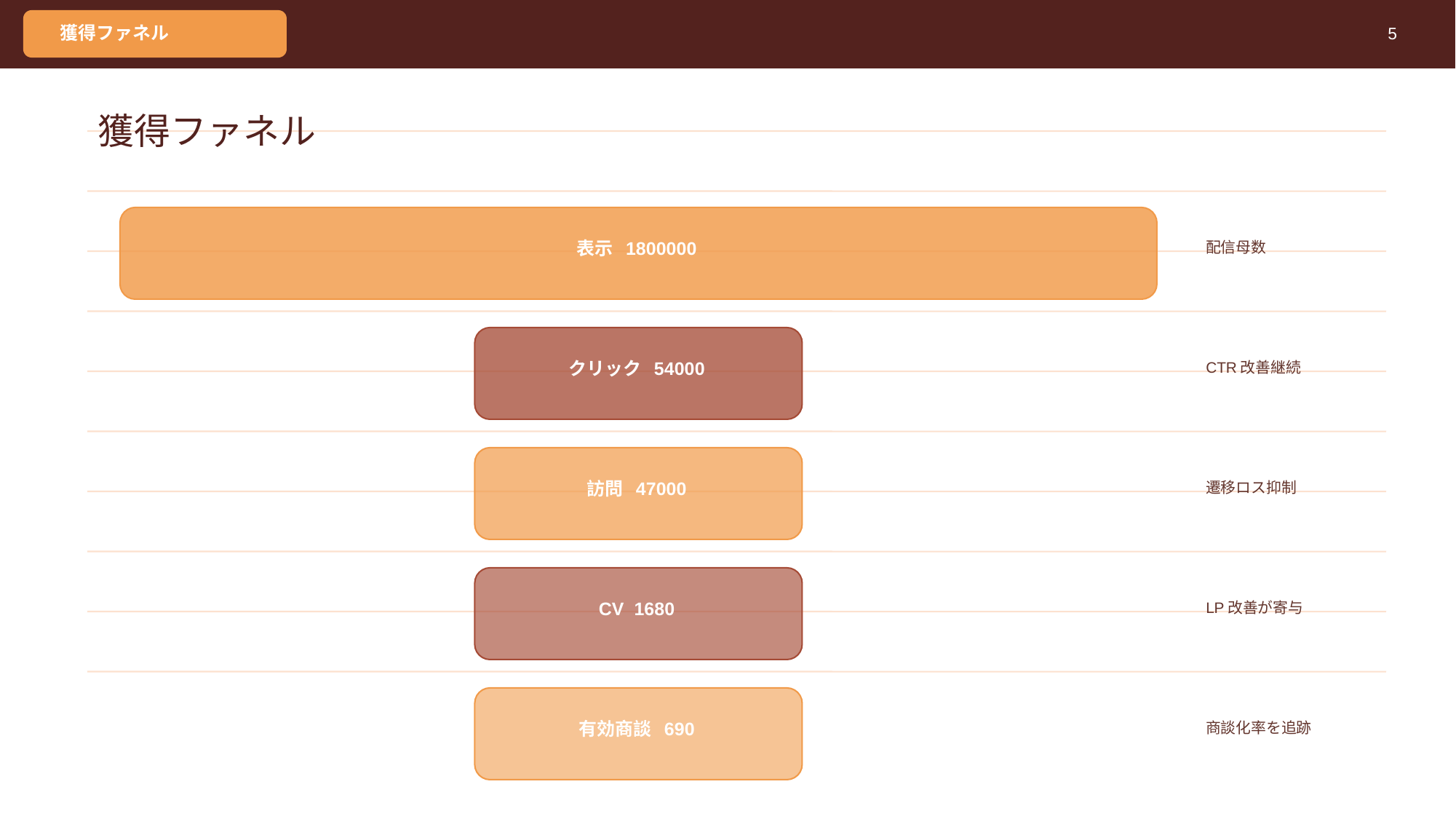

獲得ファネル
5
獲得ファネル

配信母数
表示  1800000

CTR改善継続
クリック  54000

遷移ロス抑制
訪問  47000

LP改善が寄与
CV  1680

商談化率を追跡
有効商談  690